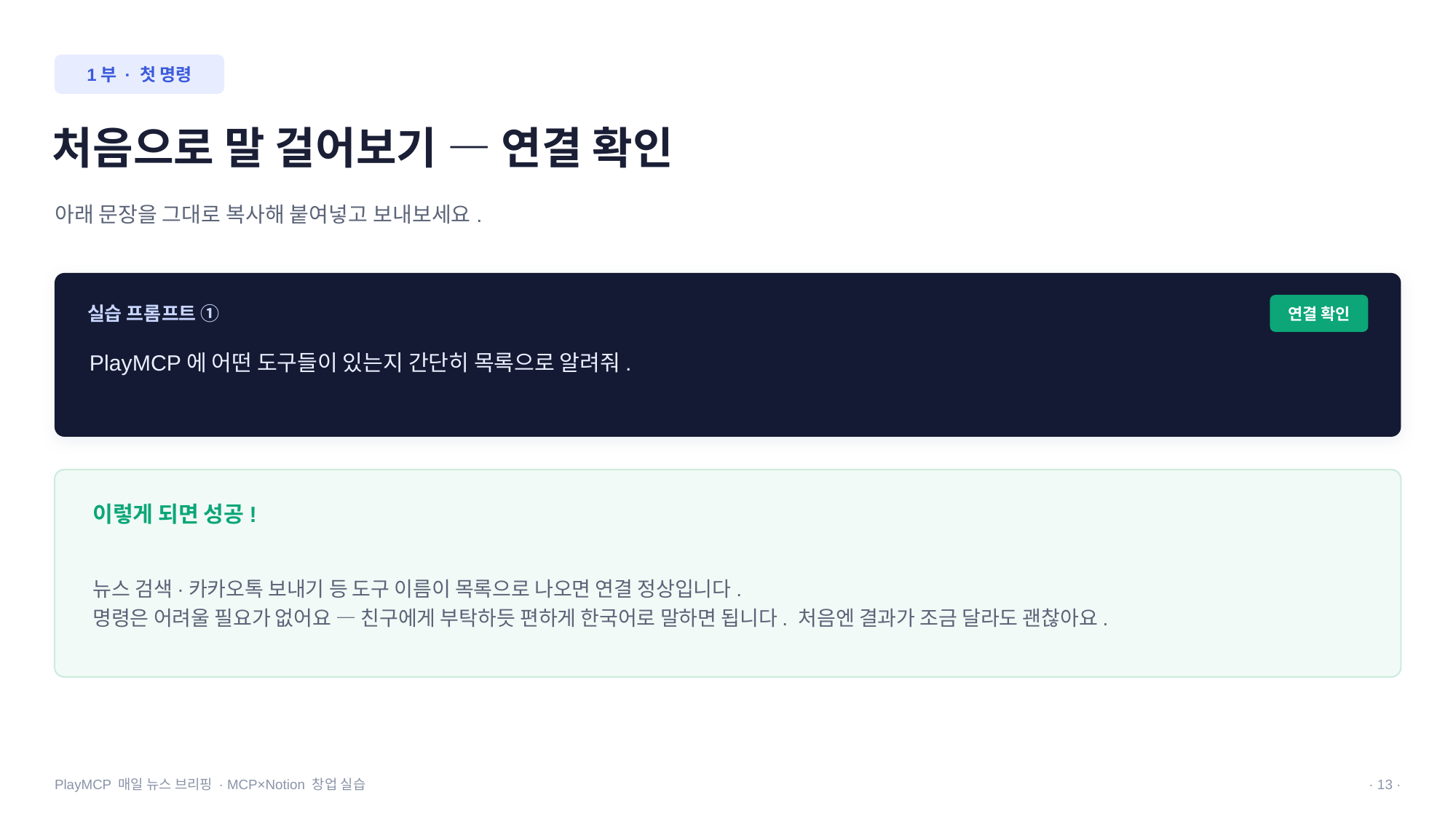

1부 · 첫 명령
처음으로 말 걸어보기 — 연결 확인
아래 문장을 그대로 복사해 붙여넣고 보내보세요.

실습 프롬프트 ①

연결 확인
PlayMCP에 어떤 도구들이 있는지 간단히 목록으로 알려줘.

이렇게 되면 성공!
뉴스 검색·카카오톡 보내기 등 도구 이름이 목록으로 나오면 연결 정상입니다.
명령은 어려울 필요가 없어요 — 친구에게 부탁하듯 편하게 한국어로 말하면 됩니다. 처음엔 결과가 조금 달라도 괜찮아요.
PlayMCP 매일 뉴스 브리핑 · MCP×Notion 창업 실습
· 13 ·